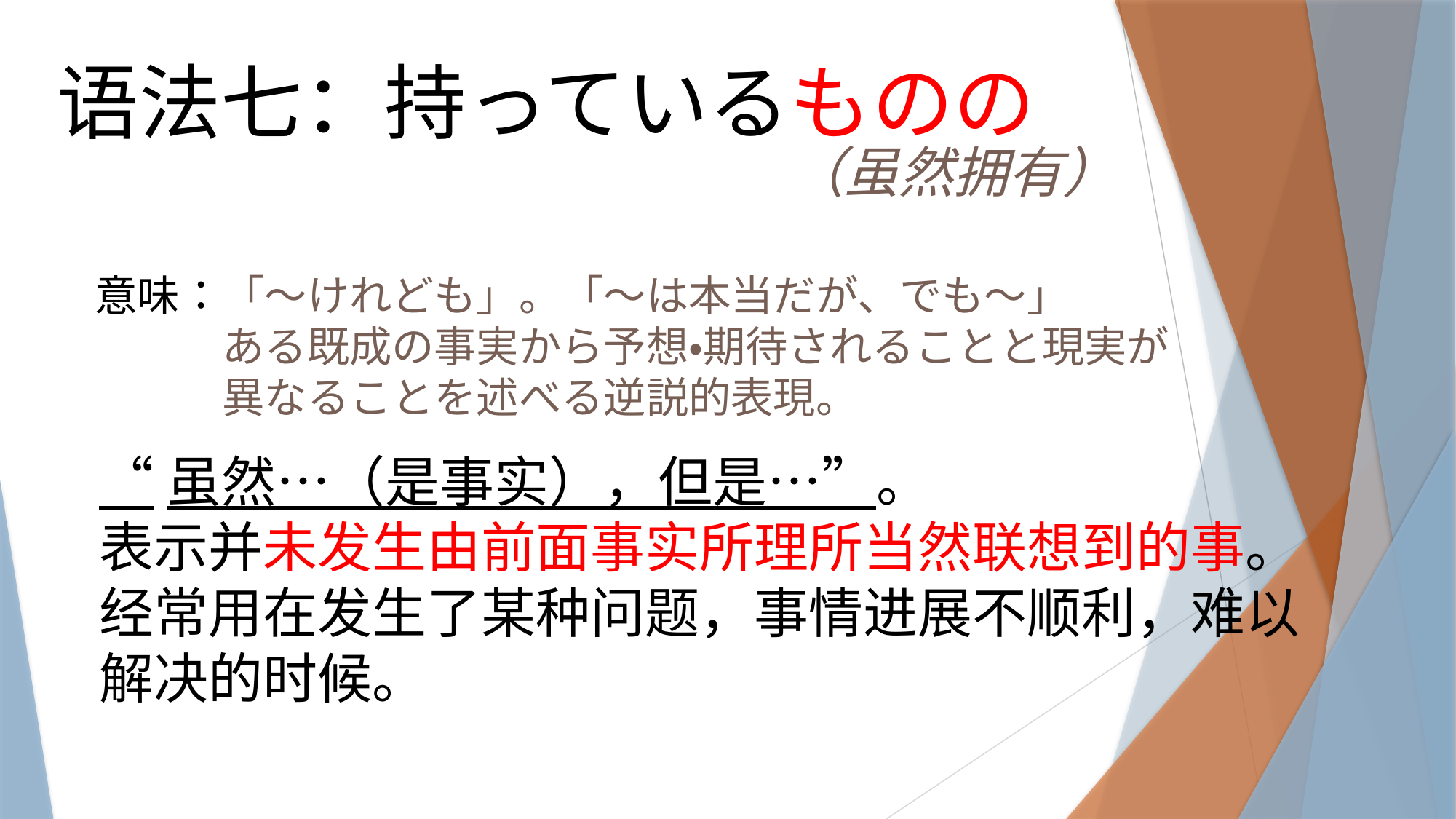

语法七：持っているものの
（虽然拥有）
意味：「～けれども」。「～は本当だが、でも～」
　　　ある既成の事実から予想・期待されることと現実が
　　　異なることを述べる逆説的表現。
“虽然…（是事实），但是…”。
表示并未发生由前面事实所理所当然联想到的事。
经常用在发生了某种问题，事情进展不顺利，难以
解决的时候。